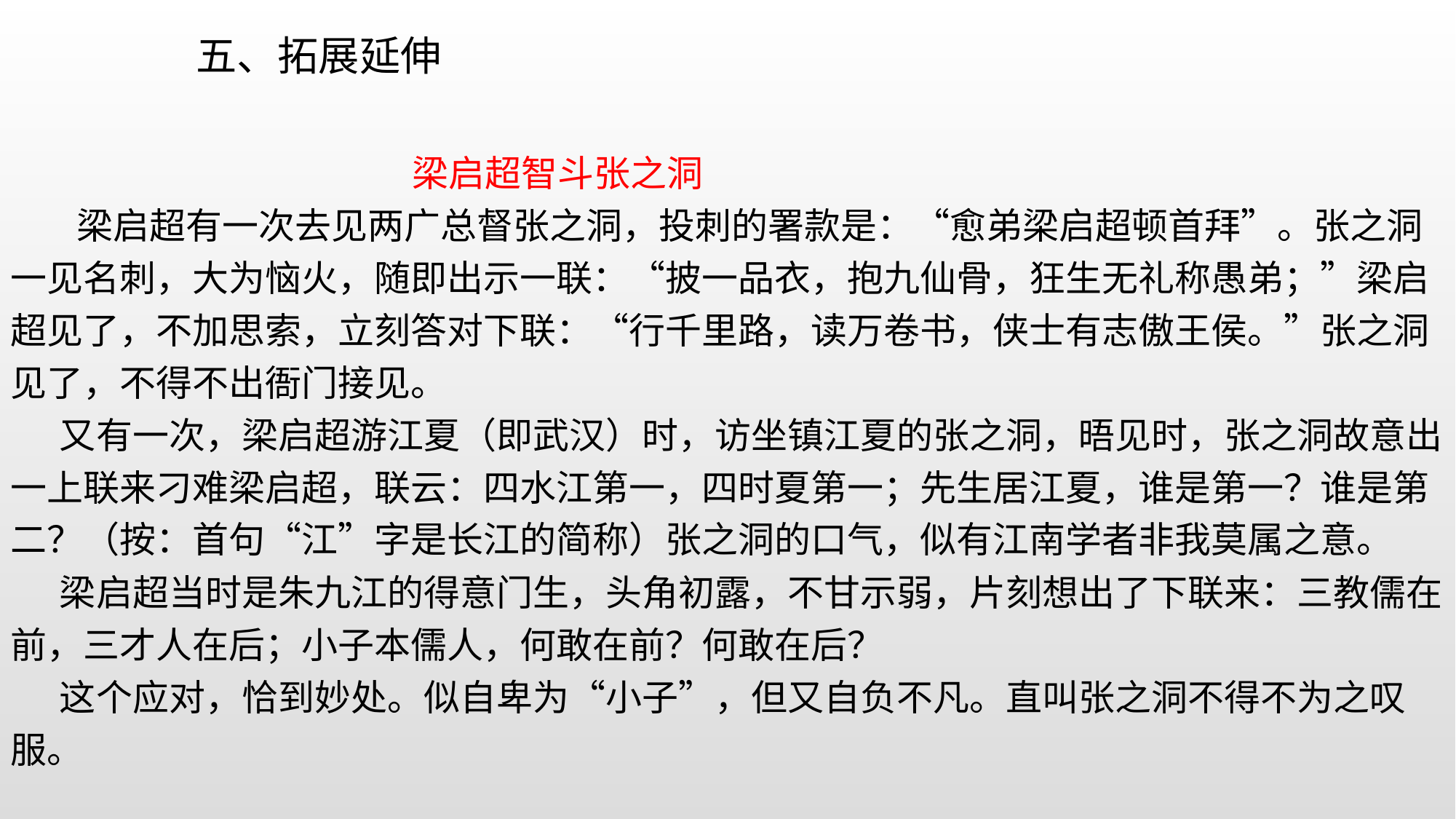

五、拓展延伸

                                                梁启超智斗张之洞
       梁启超有一次去见两广总督张之洞，投刺的署款是：“愈弟梁启超顿首拜”。张之洞一见名刺，大为恼火，随即出示一联：“披一品衣，抱九仙骨，狂生无礼称愚弟；”梁启超见了，不加思索，立刻答对下联：“行千里路，读万卷书，侠士有志傲王侯。”张之洞见了，不得不出衙门接见。
      又有一次，梁启超游江夏（即武汉）时，访坐镇江夏的张之洞，晤见时，张之洞故意出一上联来刁难梁启超，联云：四水江第一，四时夏第一；先生居江夏，谁是第一？谁是第二？（按：首句“江”字是长江的简称）张之洞的口气，似有江南学者非我莫属之意。
      梁启超当时是朱九江的得意门生，头角初露，不甘示弱，片刻想出了下联来：三教儒在前，三才人在后；小子本儒人，何敢在前？何敢在后？
      这个应对，恰到妙处。似自卑为“小子”，但又自负不凡。直叫张之洞不得不为之叹服。